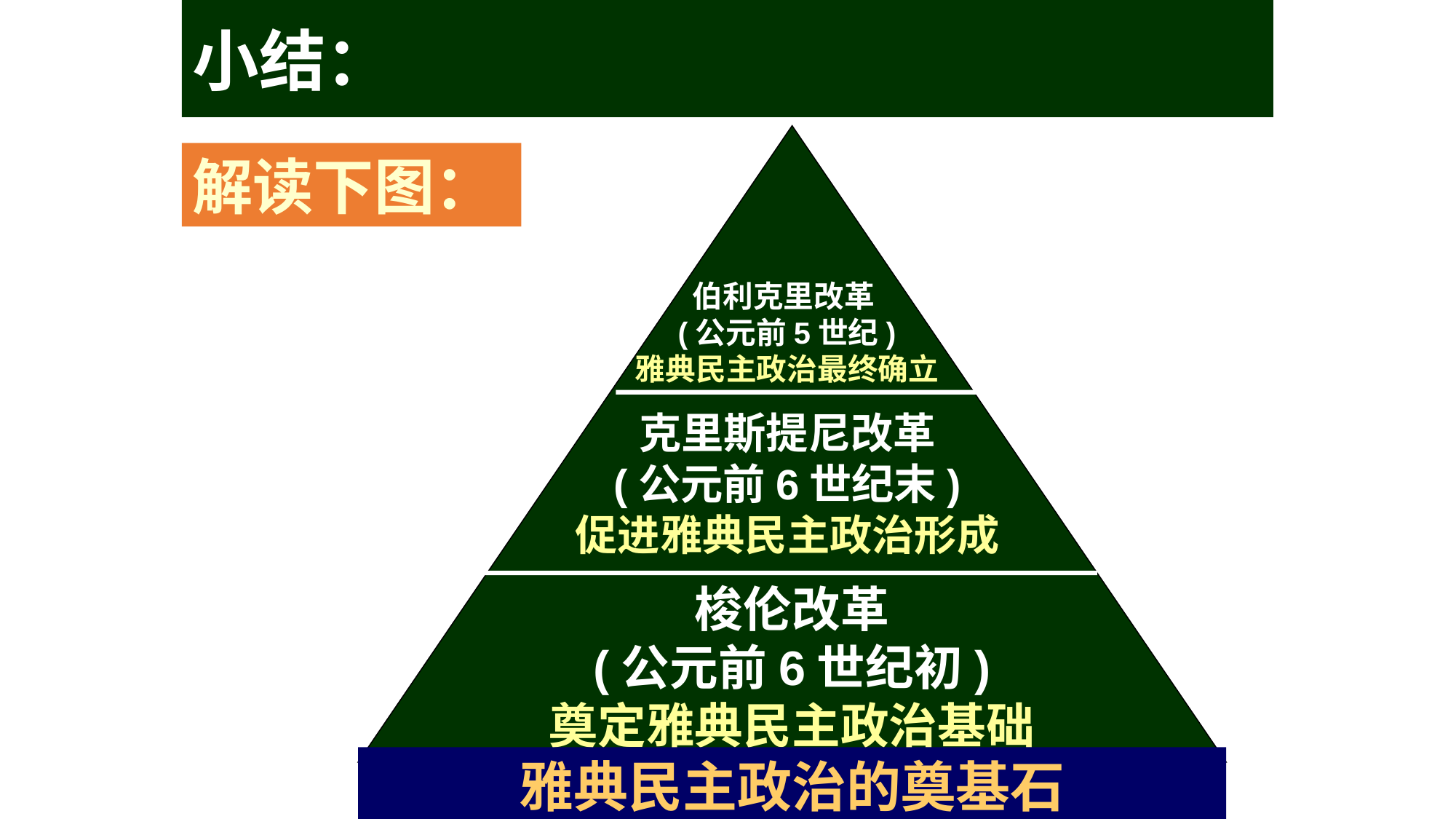

小结：

解读下图：
伯利克里改革
(公元前5世纪)
雅典民主政治最终确立

克里斯提尼改革
(公元前6世纪末)
促进雅典民主政治形成
梭伦改革
(公元前6世纪初)
奠定雅典民主政治基础

雅典民主政治的奠基石